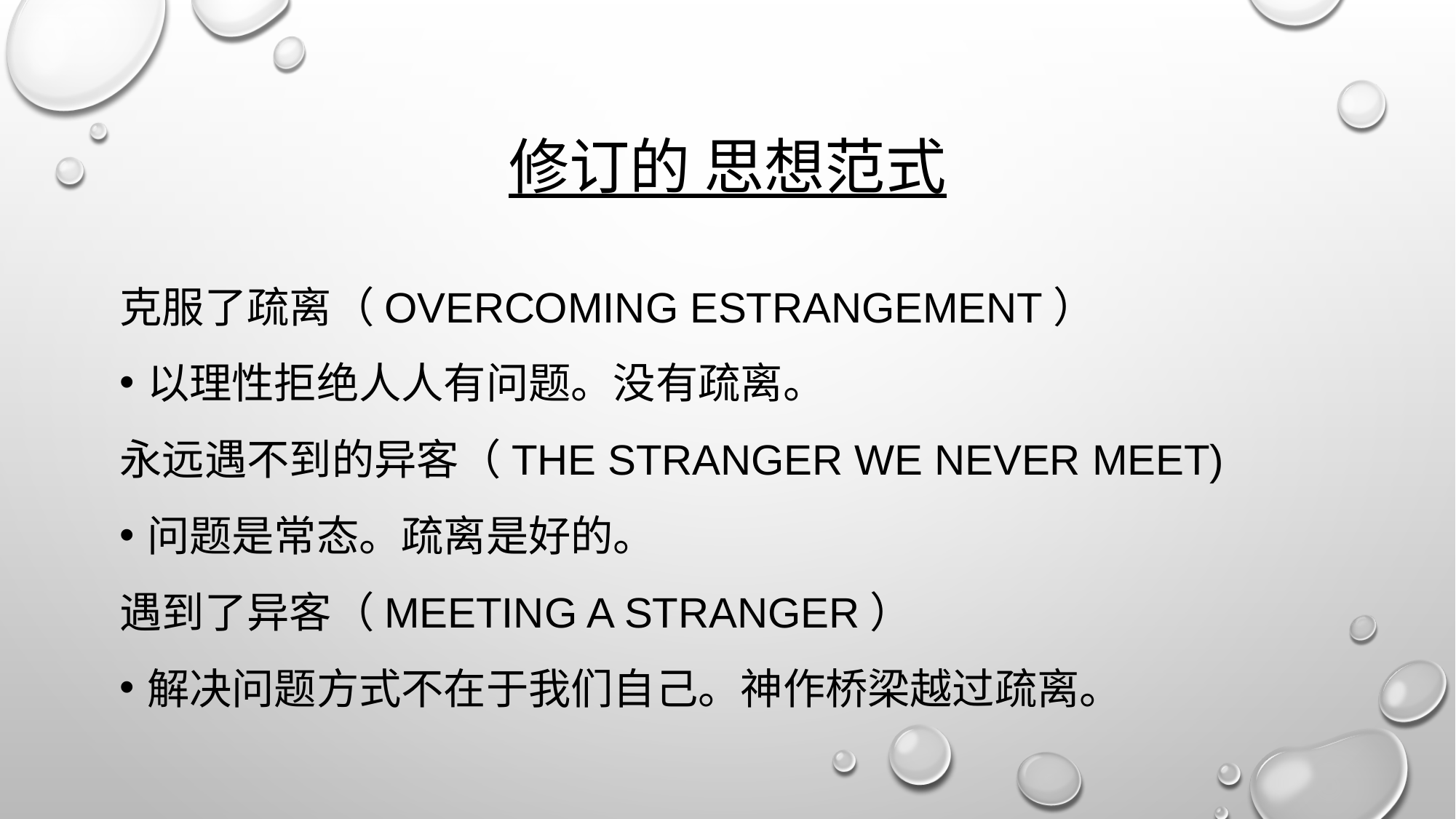

# 修订的 思想范式
克服了疏离（Overcoming Estrangement）
以理性拒绝人人有问题。没有疏离。
永远遇不到的异客（The Stranger we never meet)
问题是常态。疏离是好的。
遇到了异客（Meeting a stranger）
解决问题方式不在于我们自己。神作桥梁越过疏离。